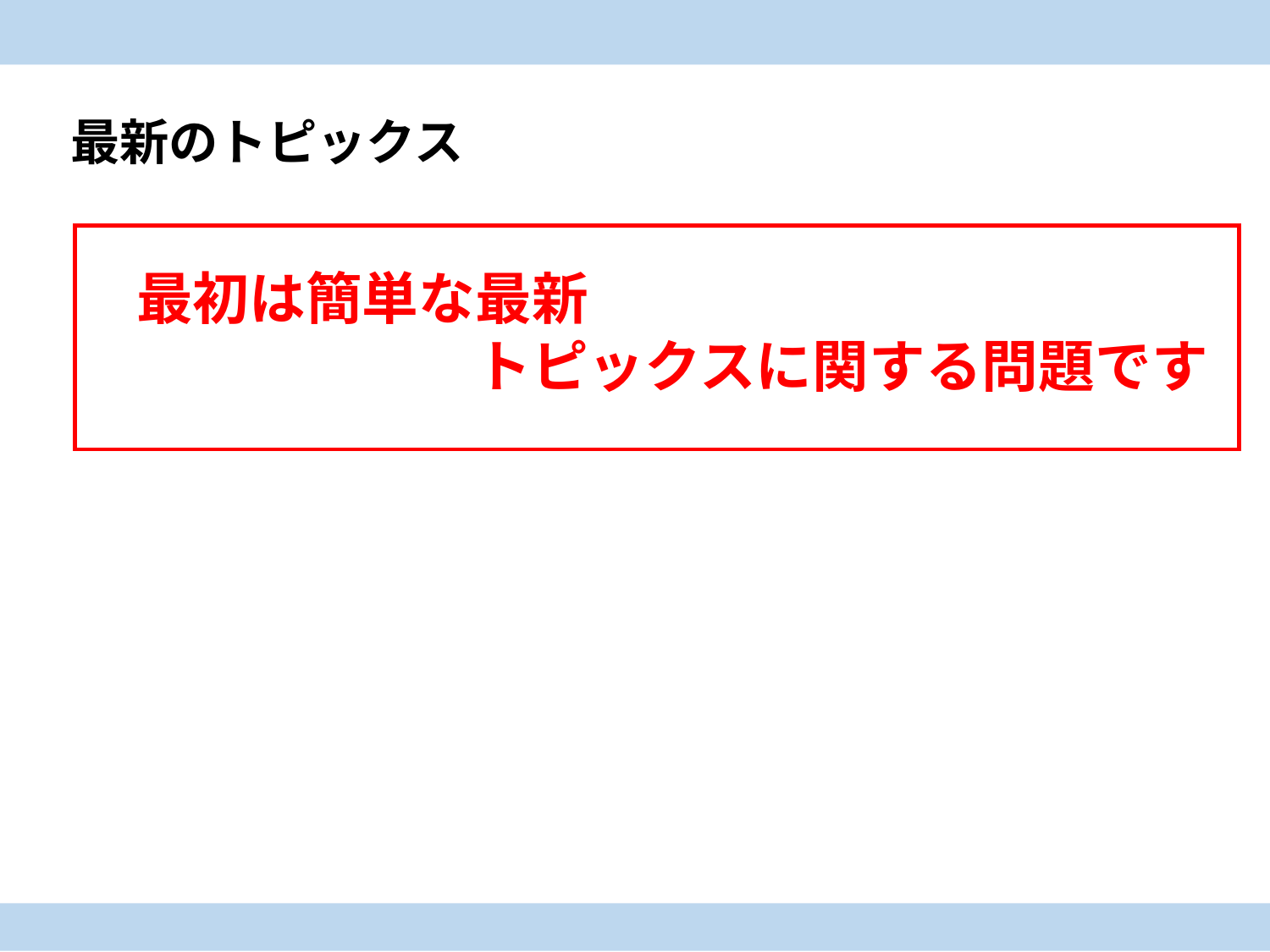

最新のトピックス

最初は簡単な最新
　　　　　　トピックスに関する問題です

### Chart

| Category |
|---|